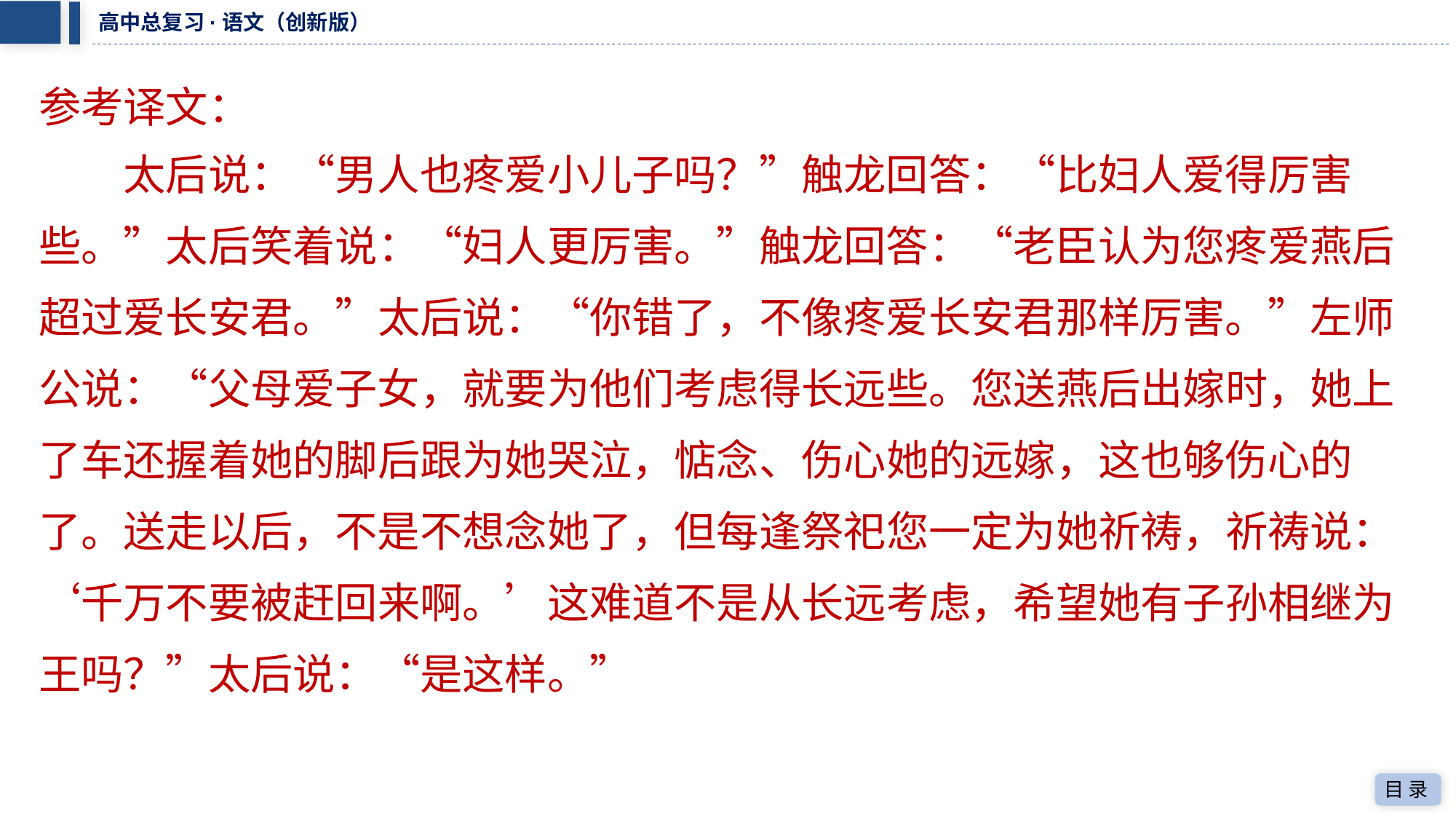

参考译文：
　　太后说：“男人也疼爱小儿子吗？”触龙回答：“比妇人爱得厉害
些。”太后笑着说：“妇人更厉害。”触龙回答：“老臣认为您疼爱燕后
超过爱长安君。”太后说：“你错了，不像疼爱长安君那样厉害。”左师
公说：“父母爱子女，就要为他们考虑得长远些。您送燕后出嫁时，她上
了车还握着她的脚后跟为她哭泣，惦念、伤心她的远嫁，这也够伤心的
了。送走以后，不是不想念她了，但每逢祭祀您一定为她祈祷，祈祷说：
‘千万不要被赶回来啊。’这难道不是从长远考虑，希望她有子孙相继为
王吗？”太后说：“是这样。”